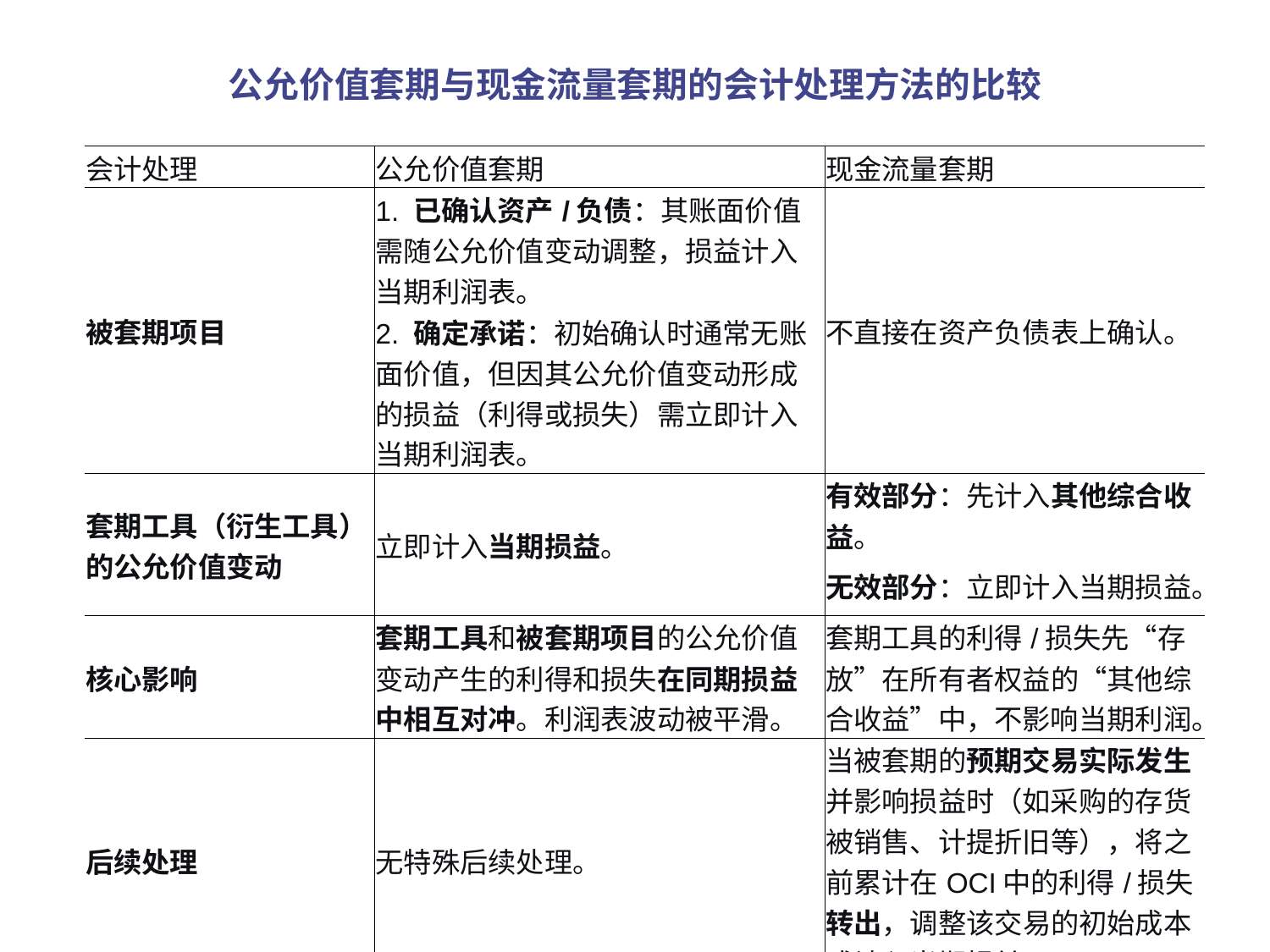

公允价值套期与现金流量套期的会计处理方法的比较
| 会计处理 | 公允价值套期 | 现金流量套期 |
| --- | --- | --- |
| 被套期项目 | 1. 已确认资产/负债：其账面价值需随公允价值变动调整，损益计入当期利润表。 | 不直接在资产负债表上确认。 |
|  | 2. 确定承诺：初始确认时通常无账面价值，但因其公允价值变动形成的损益（利得或损失）需立即计入当期利润表。 |  |
| 套期工具（衍生工具）的公允价值变动 | 立即计入当期损益。 | 有效部分：先计入其他综合收益。 |
|  |  | 无效部分：立即计入当期损益。 |
| 核心影响 | 套期工具和被套期项目的公允价值变动产生的利得和损失在同期损益中相互对冲。利润表波动被平滑。 | 套期工具的利得/损失先“存放”在所有者权益的“其他综合收益”中，不影响当期利润。 |
| 后续处理 | 无特殊后续处理。 | 当被套期的预期交易实际发生并影响损益时（如采购的存货被销售、计提折旧等），将之前累计在OCI中的利得/损失转出，调整该交易的初始成本或计入当期损益。 |
48